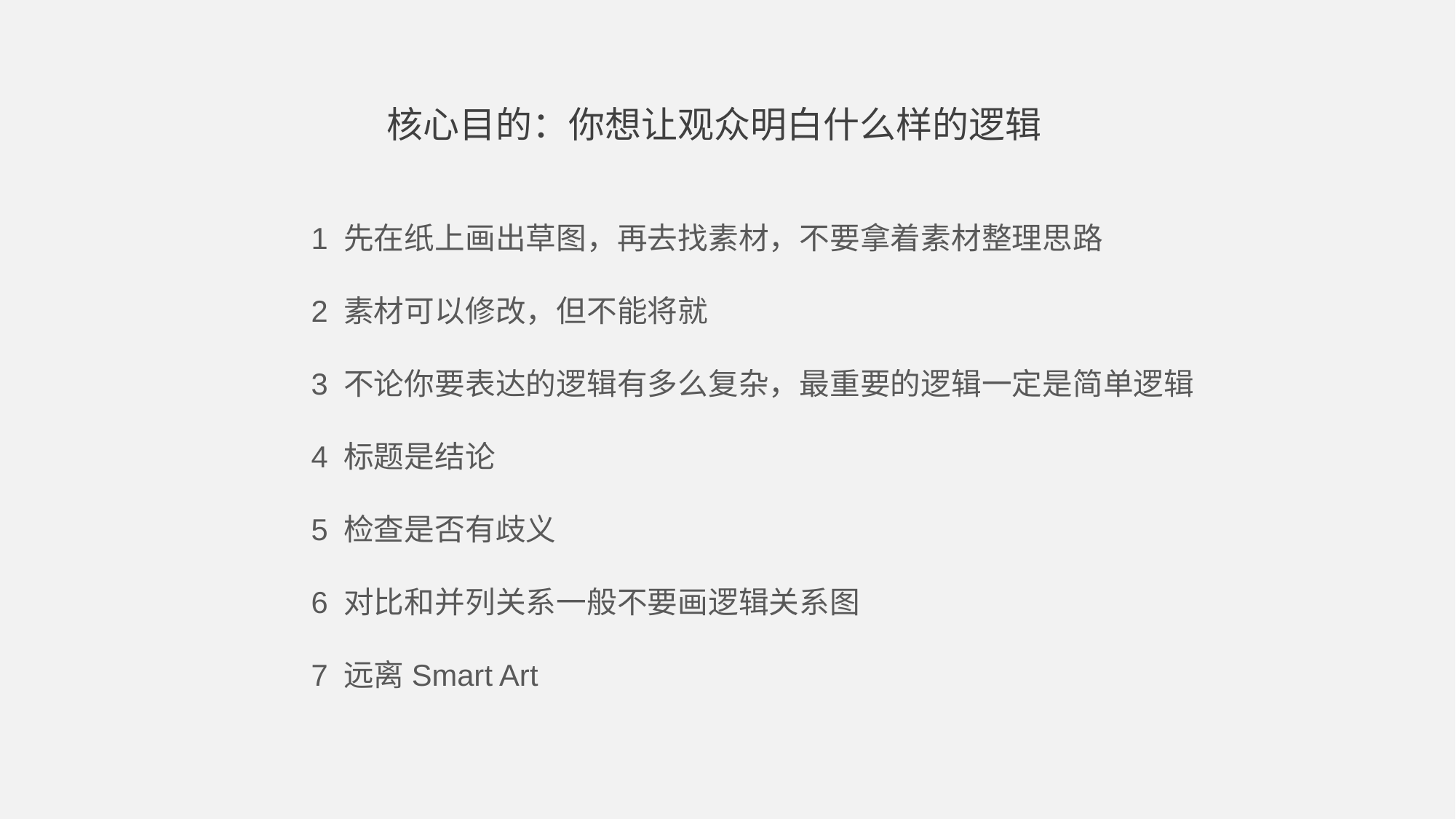

核心目的：你想让观众明白什么样的逻辑
1 先在纸上画出草图，再去找素材，不要拿着素材整理思路

2 素材可以修改，但不能将就

3 不论你要表达的逻辑有多么复杂，最重要的逻辑一定是简单逻辑

4 标题是结论

5 检查是否有歧义

6 对比和并列关系一般不要画逻辑关系图

7 远离Smart Art